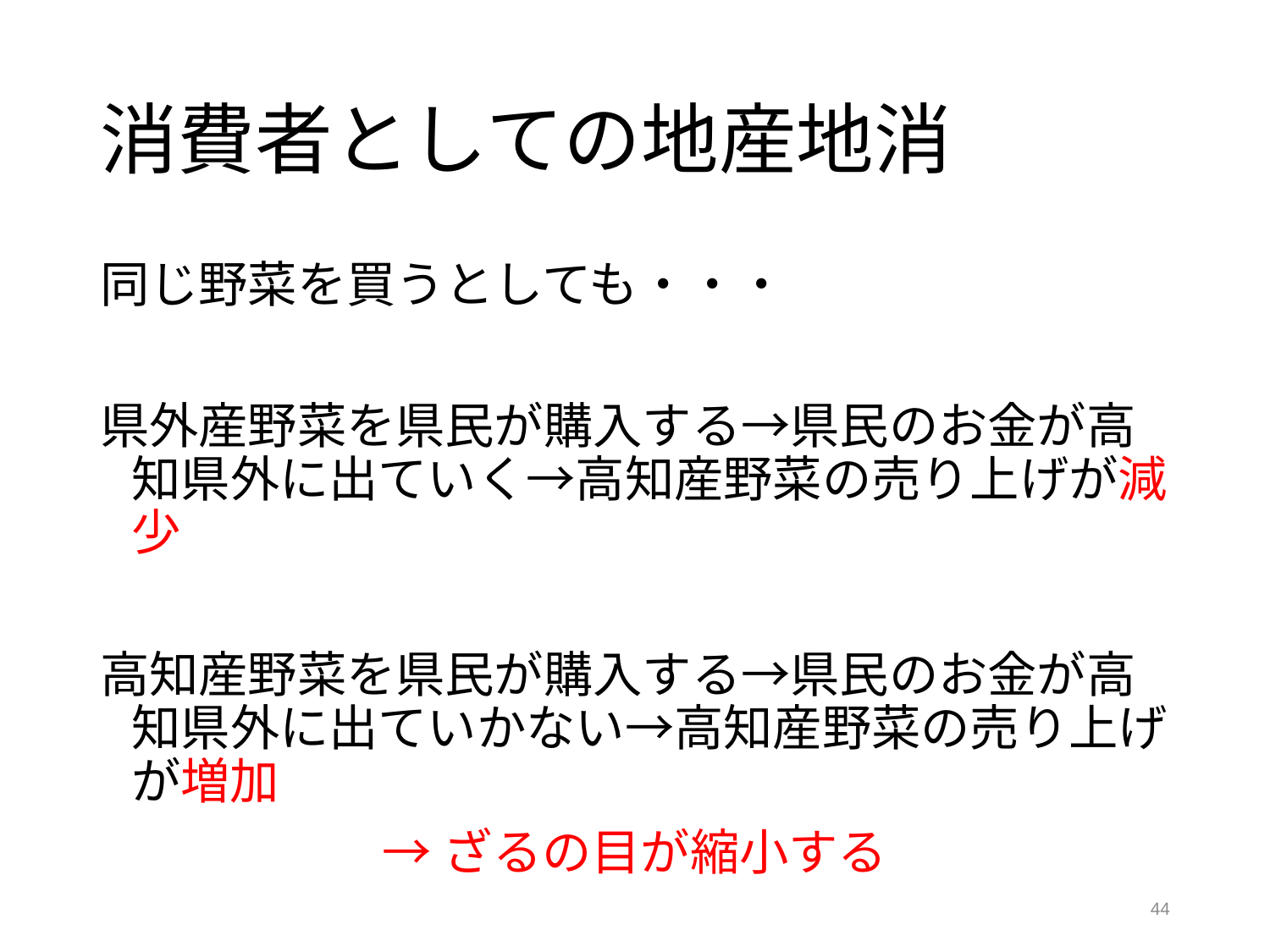

# 消費者としての地産地消
同じ野菜を買うとしても・・・

県外産野菜を県民が購入する→県民のお金が高知県外に出ていく→高知産野菜の売り上げが減少

高知産野菜を県民が購入する→県民のお金が高知県外に出ていかない→高知産野菜の売り上げが増加
→ざるの目が縮小する
44